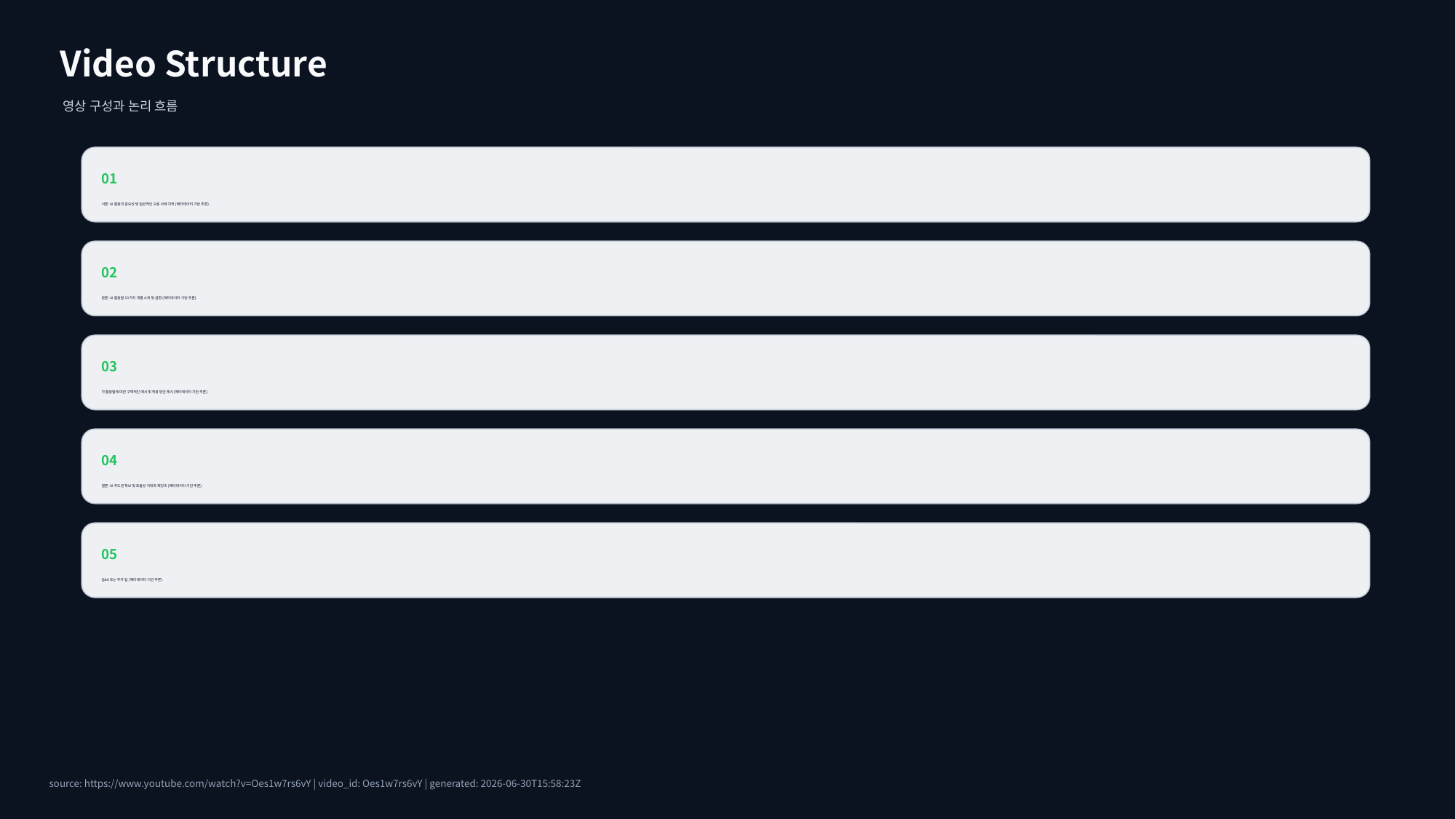

Video Structure
영상 구성과 논리 흐름

01
서론: AI 활용의 중요성 및 일반적인 오용 사례 지적 (메타데이터 기반 추론).

02
본론: AI 활용법 10가지 개별 소개 및 설명 (메타데이터 기반 추론).

03
각 활용법에 대한 구체적인 예시 및 적용 방안 제시 (메타데이터 기반 추론).

04
결론: AI 주도권 확보 및 효율성 극대화 재강조 (메타데이터 기반 추론).

05
Q&A 또는 추가 팁 (메타데이터 기반 추론).
source: https://www.youtube.com/watch?v=Oes1w7rs6vY | video_id: Oes1w7rs6vY | generated: 2026-06-30T15:58:23Z